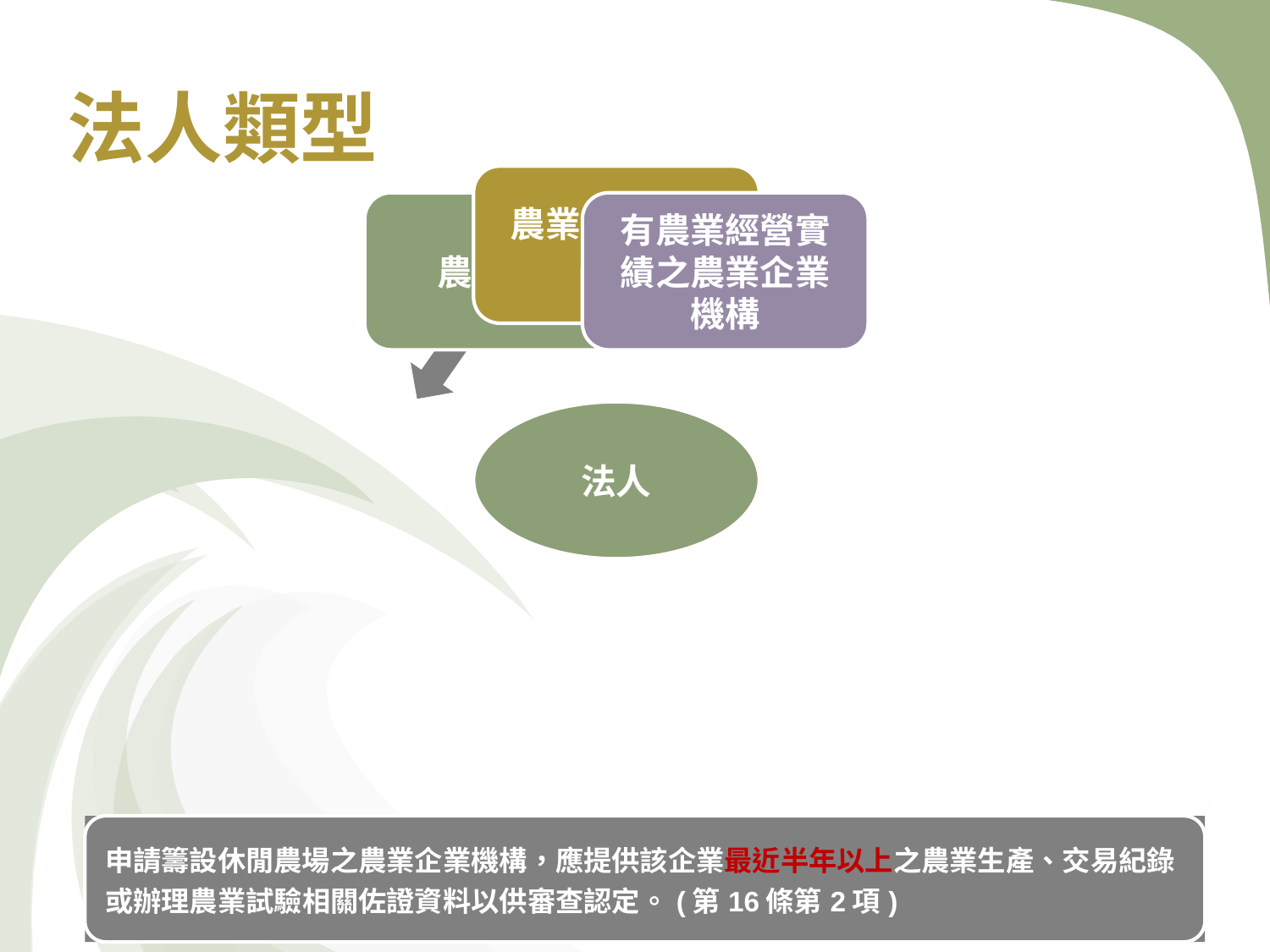

# 法人類型
法人
農民團體
申請籌設休閒農場之農業企業機構，應提供該企業最近半年以上之農業生產、交易紀錄或辦理農業試驗相關佐證資料以供審查認定。(第16條第2項)